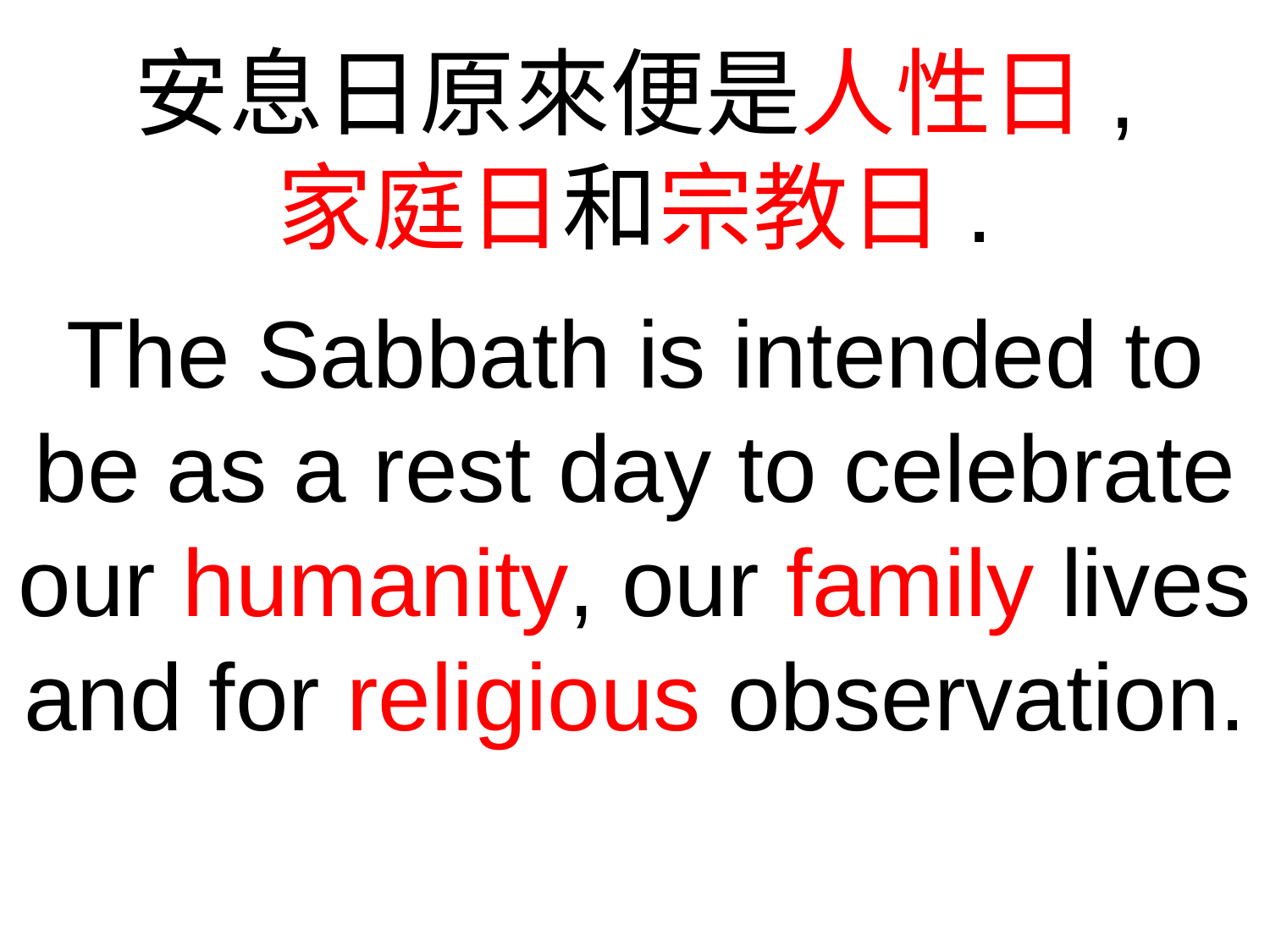

安息日原來便是人性日,
家庭日和宗教日.
The Sabbath is intended to be as a rest day to celebrate our humanity, our family lives and for religious observation.